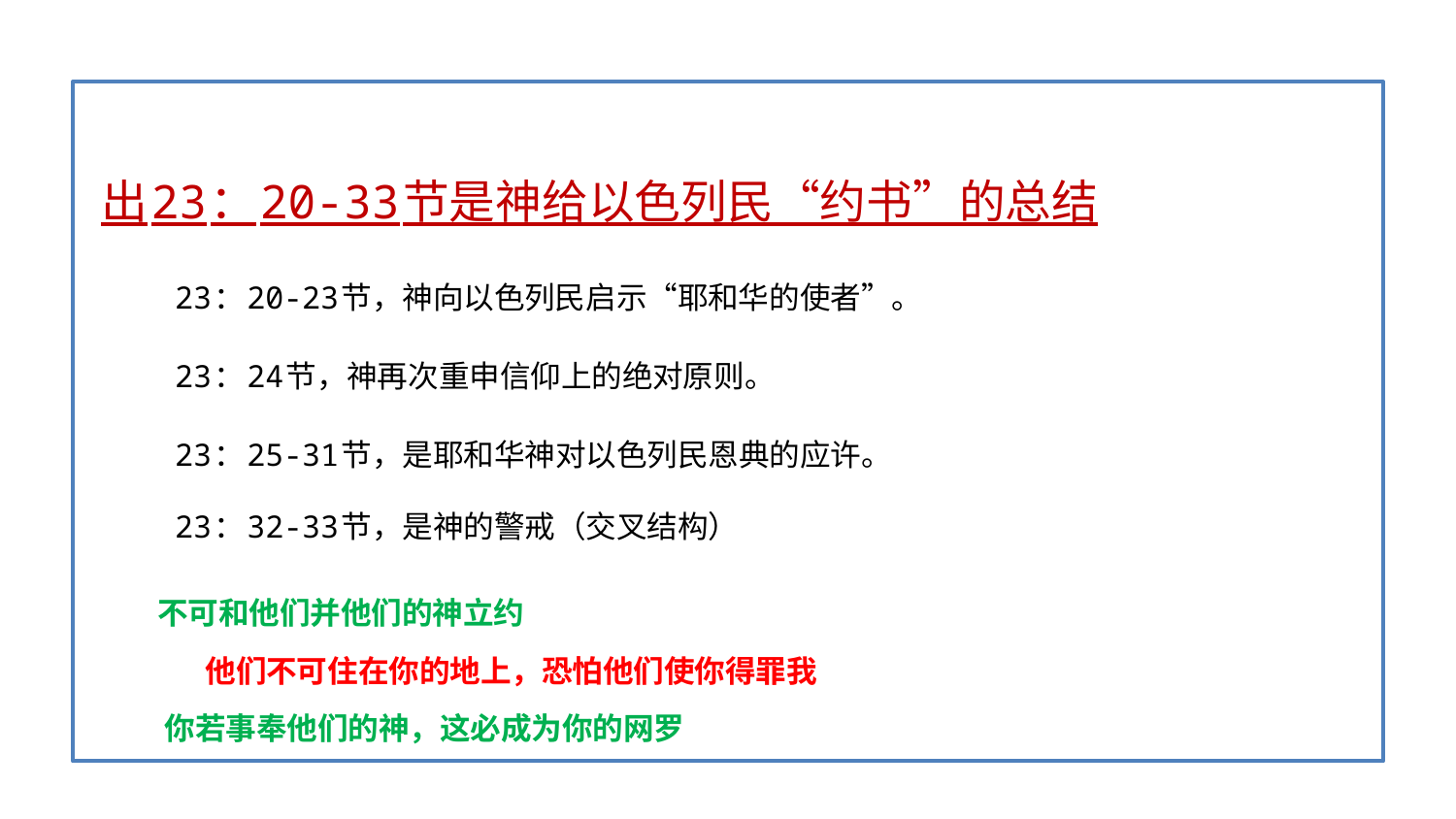

出23：20-33节是神给以色列民“约书”的总结

    23：20-23节，神向以色列民启示“耶和华的使者”。

    23：24节，神再次重申信仰上的绝对原则。

    23：25-31节，是耶和华神对以色列民恩典的应许。

    23：32-33节，是神的警戒（交叉结构）

        不可和他们并他们的神立约
               他们不可住在你的地上，恐怕他们使你得罪我
         你若事奉他们的神，这必成为你的网罗